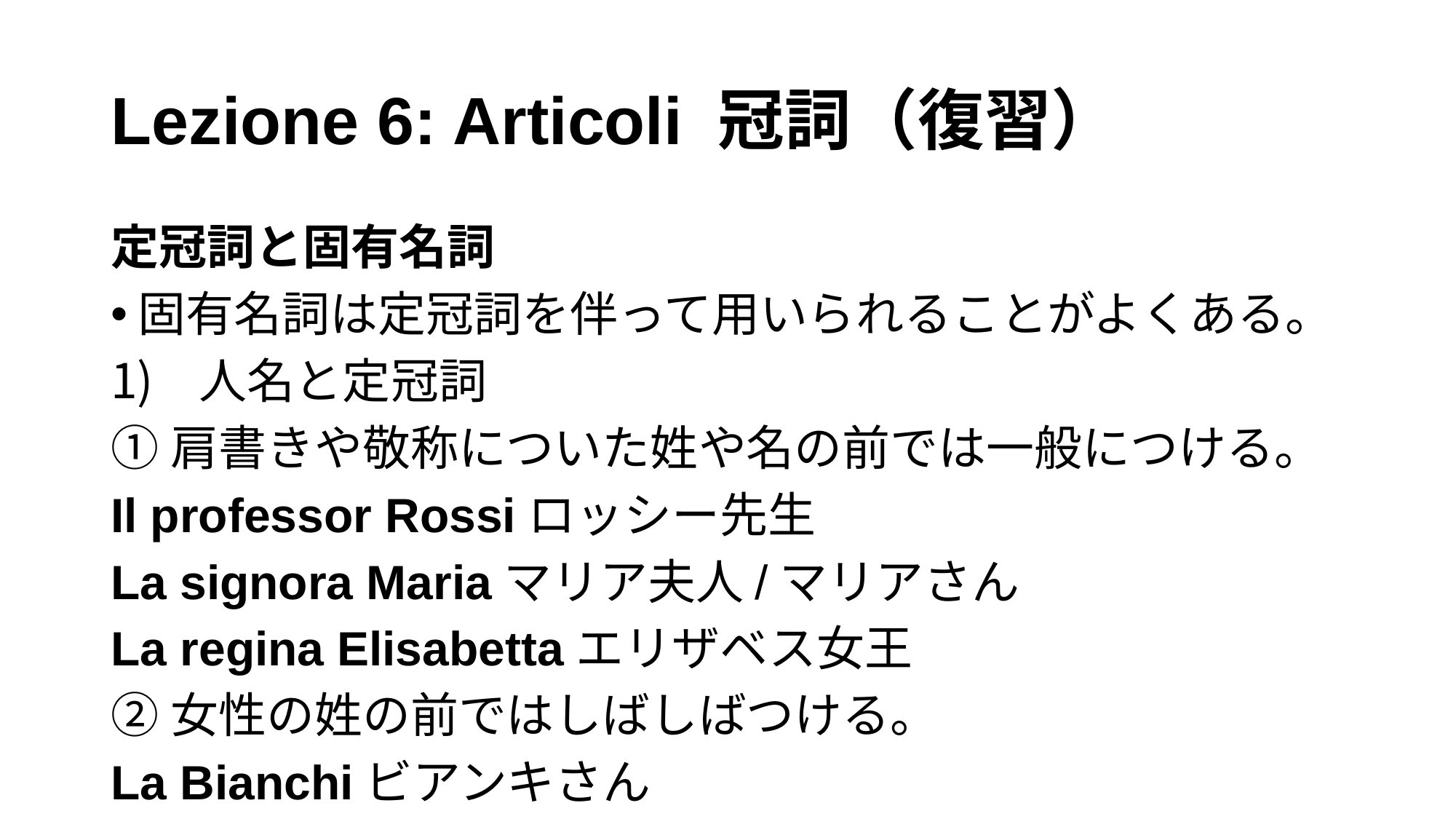

# Lezione 6: Articoli 冠詞（復習）
定冠詞と固有名詞
固有名詞は定冠詞を伴って用いられることがよくある。
人名と定冠詞
①肩書きや敬称についた姓や名の前では一般につける。
Il professor Rossiロッシー先生
La signora Mariaマリア夫人/マリアさん
La regina Elisabettaエリザベス女王
②女性の姓の前ではしばしばつける。
La Bianchiビアンキさん